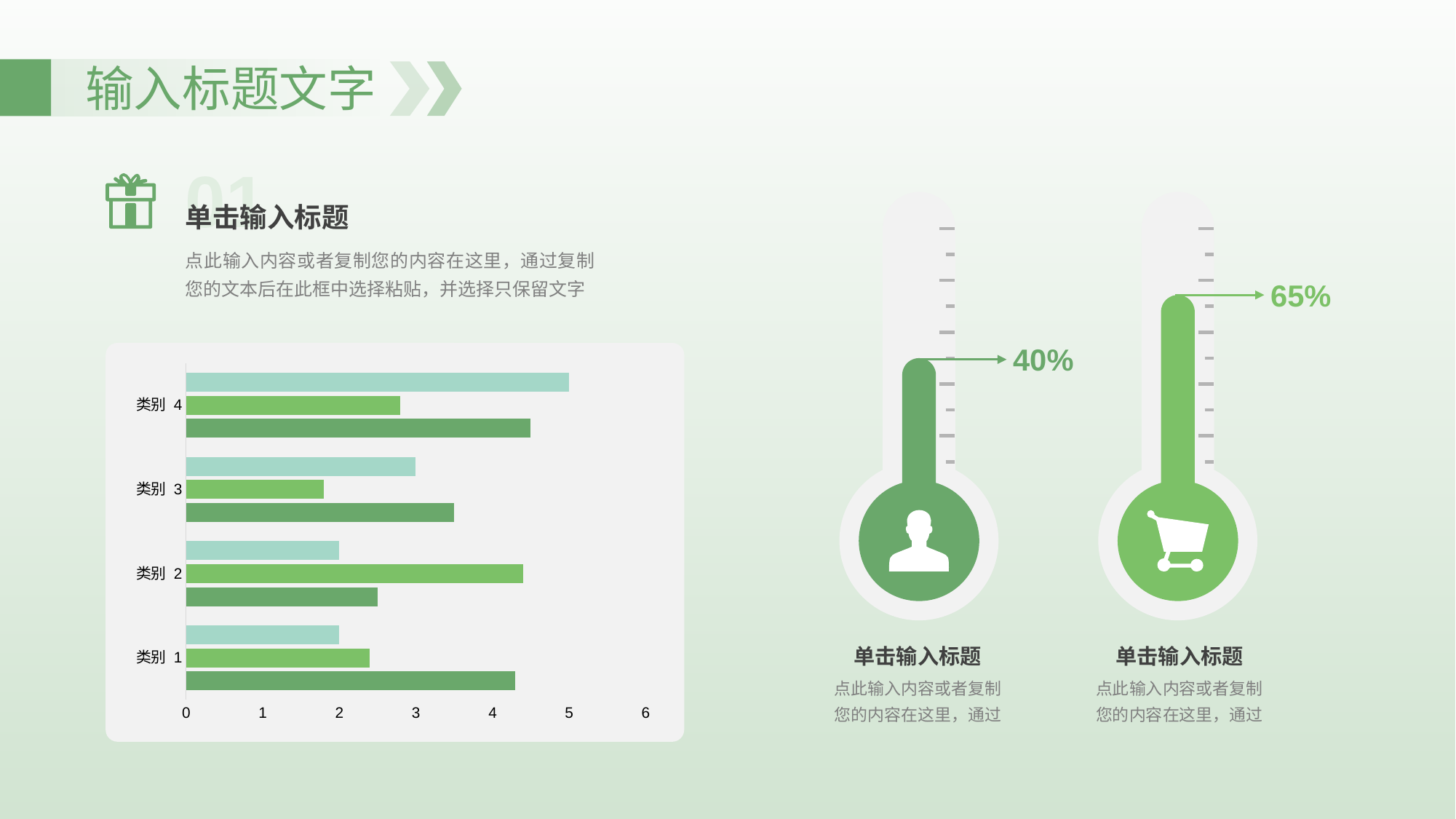

输入标题文字

01
单击输入标题
点此输入内容或者复制您的内容在这里，通过复制您的文本后在此框中选择粘贴，并选择只保留文字

65%

40%

### Chart

| Category | 系列 1 | 系列 2 | 系列 3 |
|---|---|---|---|
| 类别 1 | 4.3 | 2.4 | 2.0 |
| 类别 2 | 2.5 | 4.4 | 2.0 |
| 类别 3 | 3.5 | 1.8 | 3.0 |
| 类别 4 | 4.5 | 2.8 | 5.0 |

单击输入标题
点此输入内容或者复制您的内容在这里，通过
单击输入标题
点此输入内容或者复制您的内容在这里，通过